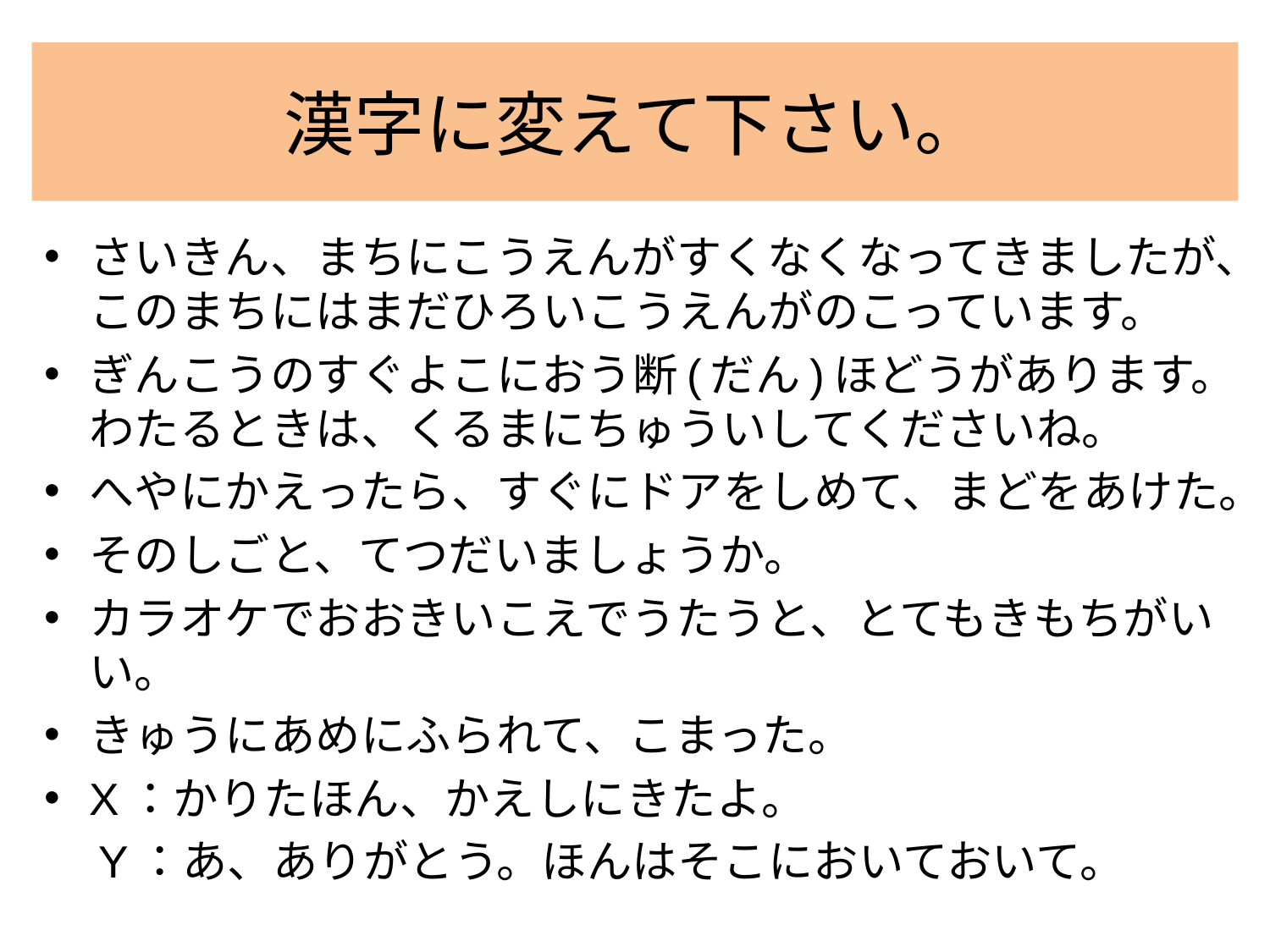

# 漢字に変えて下さい。
さいきん、まちにこうえんがすくなくなってきましたが、このまちにはまだひろいこうえんがのこっています。
ぎんこうのすぐよこにおう断(だん)ほどうがあります。わたるときは、くるまにちゅういしてくださいね。
へやにかえったら、すぐにドアをしめて、まどをあけた。
そのしごと、てつだいましょうか。
カラオケでおおきいこえでうたうと、とてもきもちがいい。
きゅうにあめにふられて、こまった。
X：かりたほん、かえしにきたよ。
　Y：あ、ありがとう。ほんはそこにおいておいて。